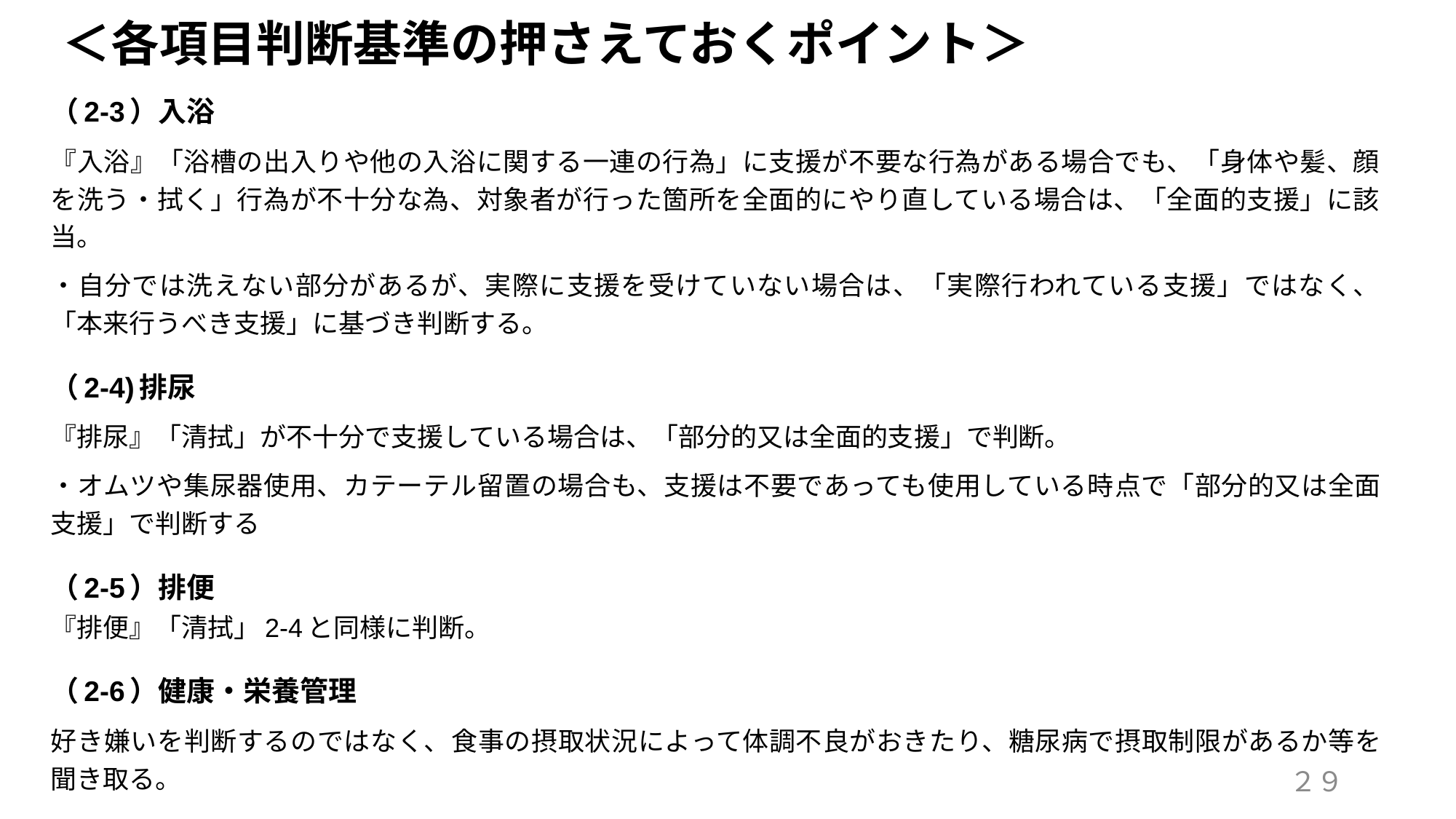

# ＜各項目判断基準の押さえておくポイント＞
（2-3）入浴
『入浴』「浴槽の出入りや他の入浴に関する一連の行為」に支援が不要な行為がある場合でも、「身体や髪、顔を洗う・拭く」行為が不十分な為、対象者が行った箇所を全面的にやり直している場合は、「全面的支援」に該当。
・自分では洗えない部分があるが、実際に支援を受けていない場合は、「実際行われている支援」ではなく、「本来行うべき支援」に基づき判断する。

（2-4)排尿
『排尿』「清拭」が不十分で支援している場合は、「部分的又は全面的支援」で判断。
・オムツや集尿器使用、カテーテル留置の場合も、支援は不要であっても使用している時点で「部分的又は全面支援」で判断する

（2-5）排便
『排便』「清拭」2-4と同様に判断。

（2-6）健康・栄養管理
好き嫌いを判断するのではなく、食事の摂取状況によって体調不良がおきたり、糖尿病で摂取制限があるか等を聞き取る。

２９